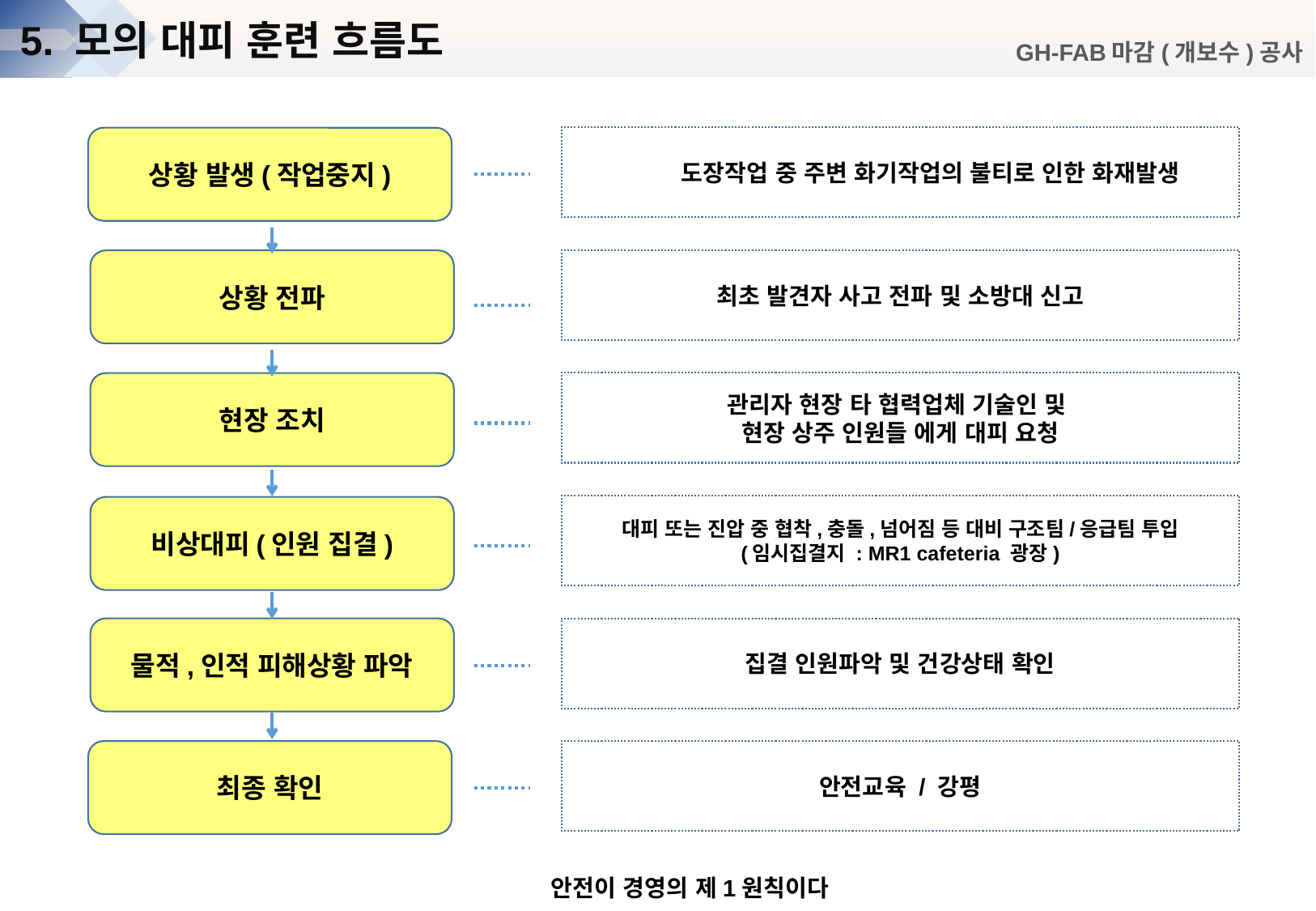

5. 모의 대피 훈련 흐름도
GH-FAB마감(개보수)공사
EDS 도장작업 중 주변 화기작업의 불티로 인한 화재발생
상황 발생(작업중지)
최초 발견자 사고 전파 및 소방대 신고
상황 전파
관리자 현장 타 협력업체 기술인 및
현장 상주 인원들 에게 대피 요청
현장 조치
대피 또는 진압 중 협착,충돌,넘어짐 등 대비 구조팀/응급팀 투입
(임시집결지 : MR1 cafeteria 광장)
비상대피(인원 집결)
집결 인원파악 및 건강상태 확인
물적,인적 피해상황 파악
최종 확인
안전교육 / 강평